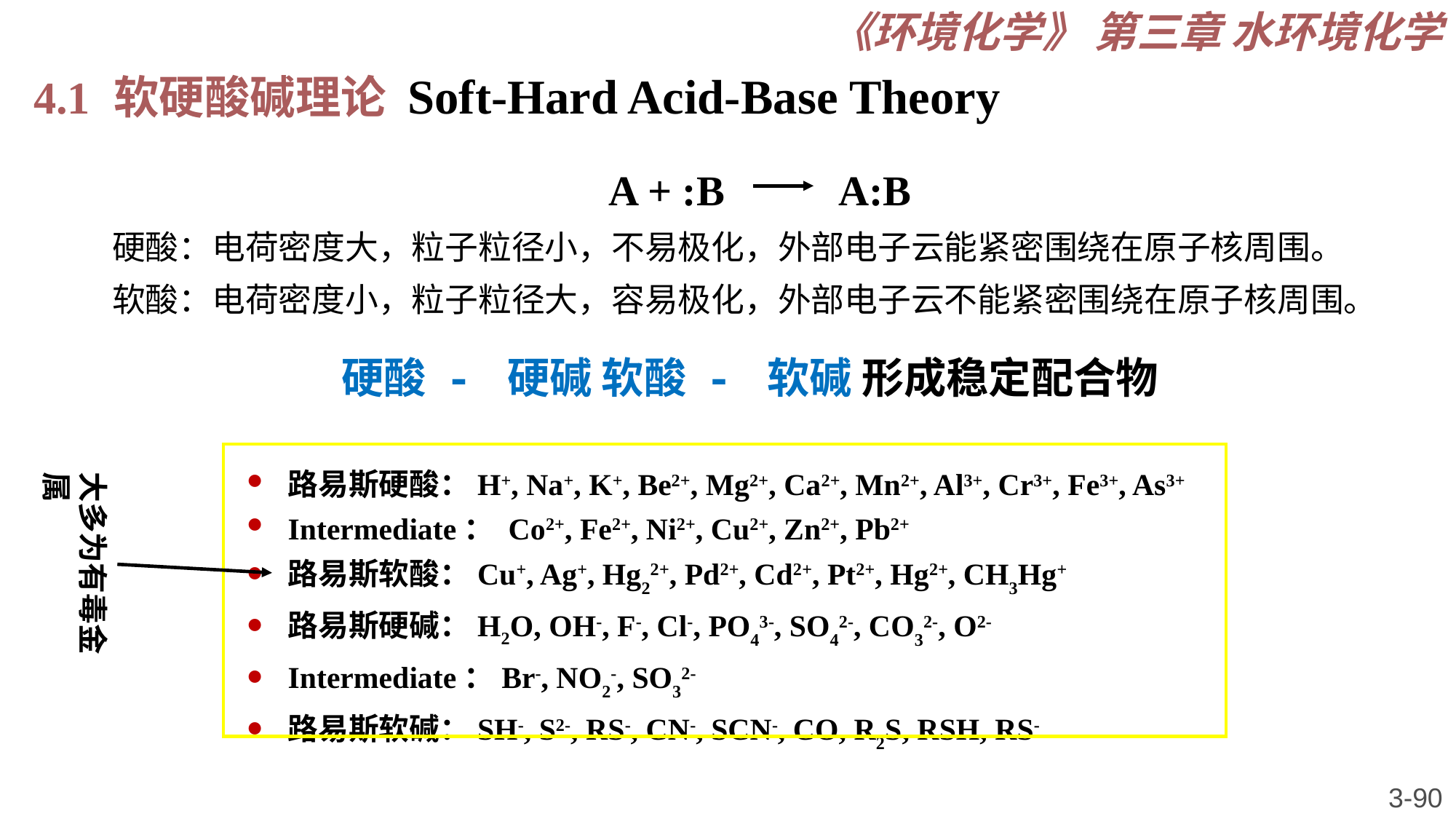

《环境化学》 第三章 水环境化学
4.1 软硬酸碱理论 Soft-Hard Acid-Base Theory
A + :B           A:B
硬酸：电荷密度大，粒子粒径小，不易极化，外部电子云能紧密围绕在原子核周围。
软酸：电荷密度小，粒子粒径大，容易极化，外部电子云不能紧密围绕在原子核周围。
硬酸 - 硬碱 软酸 - 软碱 形成稳定配合物

路易斯硬酸：H+, Na+, K+, Be2+, Mg2+, Ca2+, Mn2+, Al3+, Cr3+, Fe3+, As3+
Intermediate： Co2+, Fe2+, Ni2+, Cu2+, Zn2+, Pb2+
路易斯软酸：Cu+, Ag+, Hg22+, Pd2+, Cd2+, Pt2+, Hg2+, CH3Hg+
路易斯硬碱：H2O, OH-, F-, Cl-, PO43-, SO42-, CO32-, O2-
Intermediate：Br-, NO2-, SO32-
路易斯软碱：SH-, S2-, RS-, CN-, SCN-, CO, R2S, RSH, RS-
大多为有毒金属
3-90